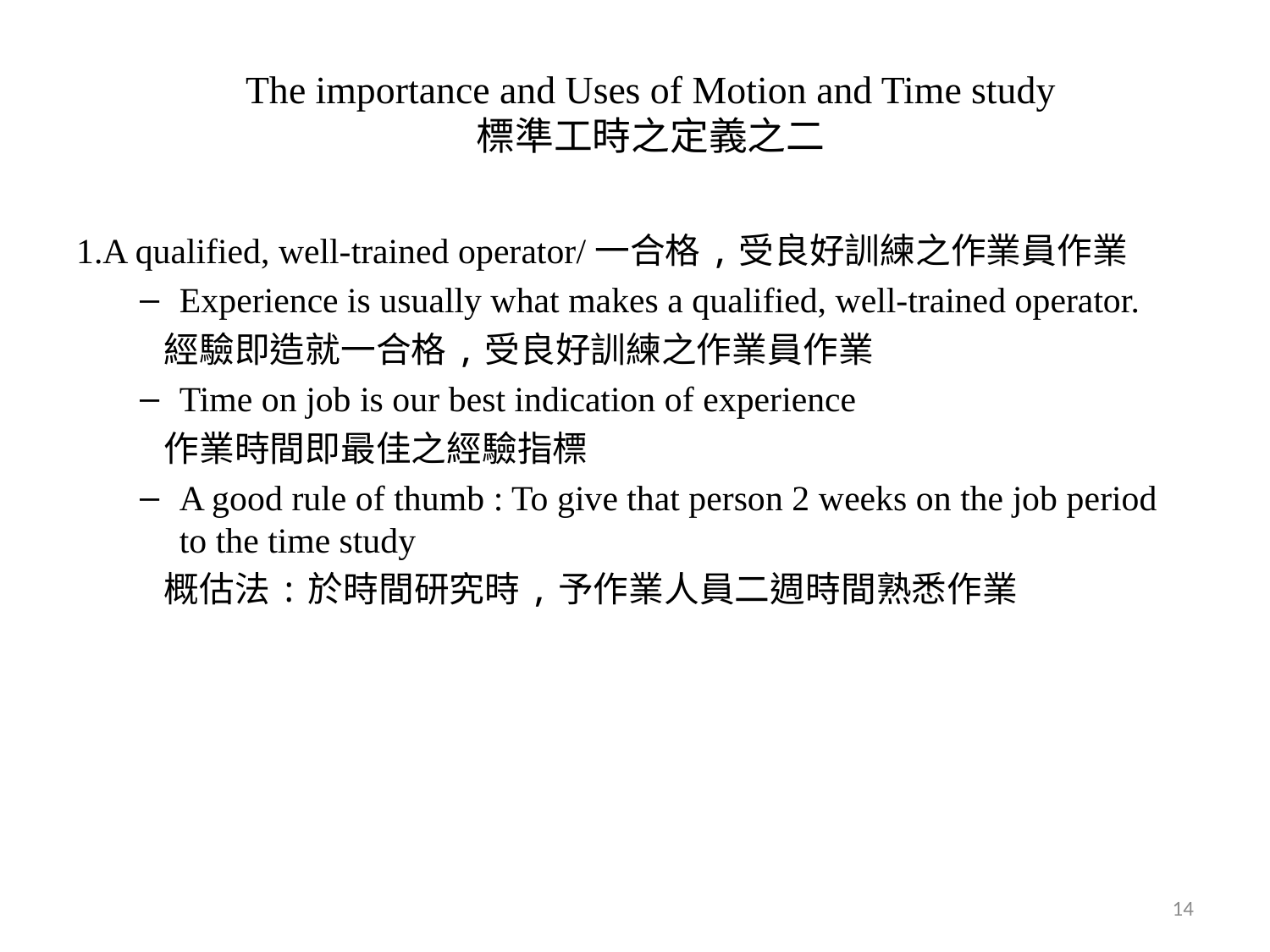

# The importance and Uses of Motion and Time study 標準工時之定義之二
1.A qualified, well-trained operator/一合格,受良好訓練之作業員作業
Experience is usually what makes a qualified, well-trained operator.
  經驗即造就一合格,受良好訓練之作業員作業
Time on job is our best indication of experience
  作業時間即最佳之經驗指標
A good rule of thumb : To give that person 2 weeks on the job period to the time study
  概估法:於時間研究時,予作業人員二週時間熟悉作業

14